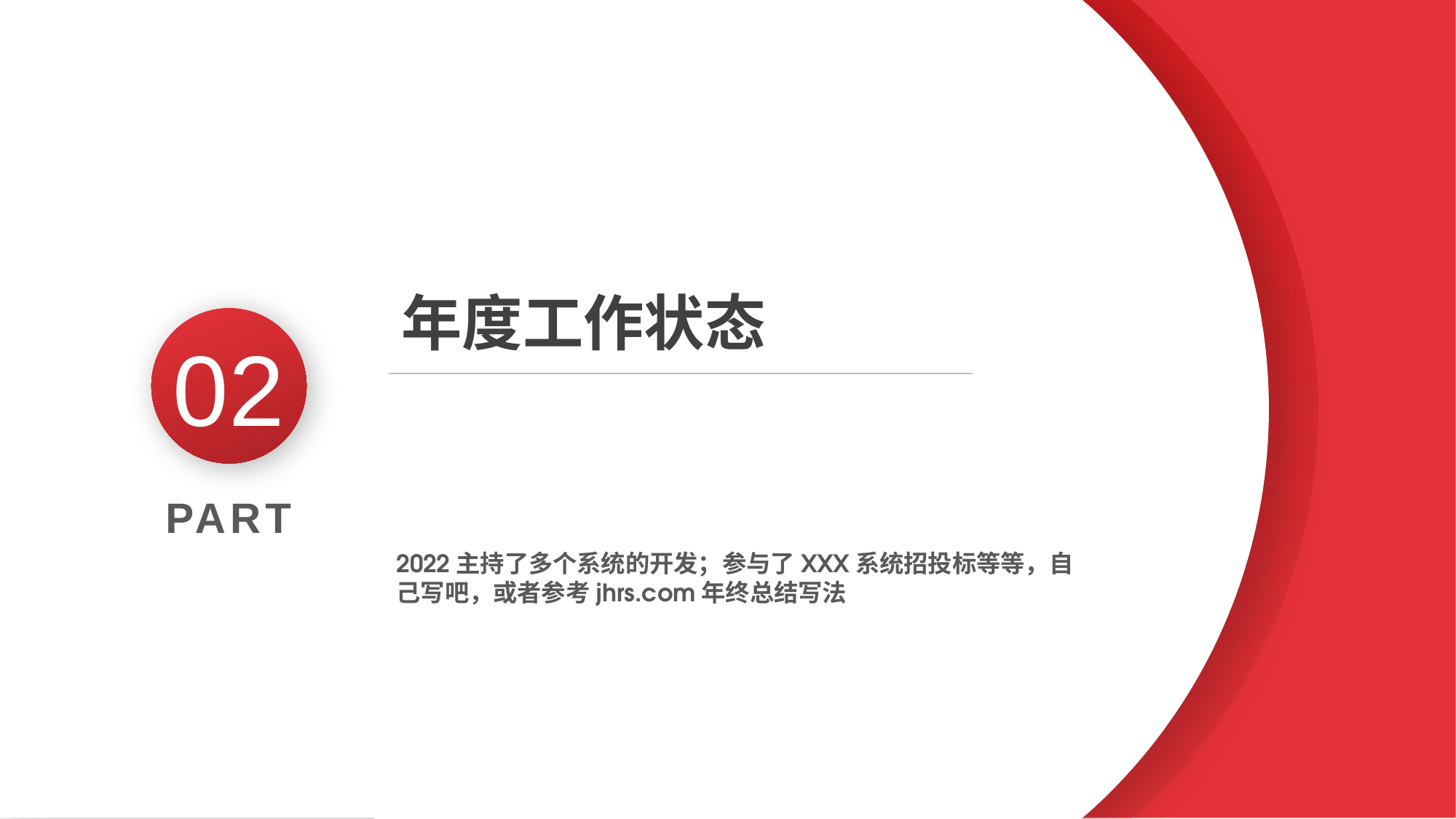

年度工作状态
02
PART
2022主持了多个系统的开发；参与了XXX系统招投标等等，自己写吧，或者参考jhrs.com年终总结写法